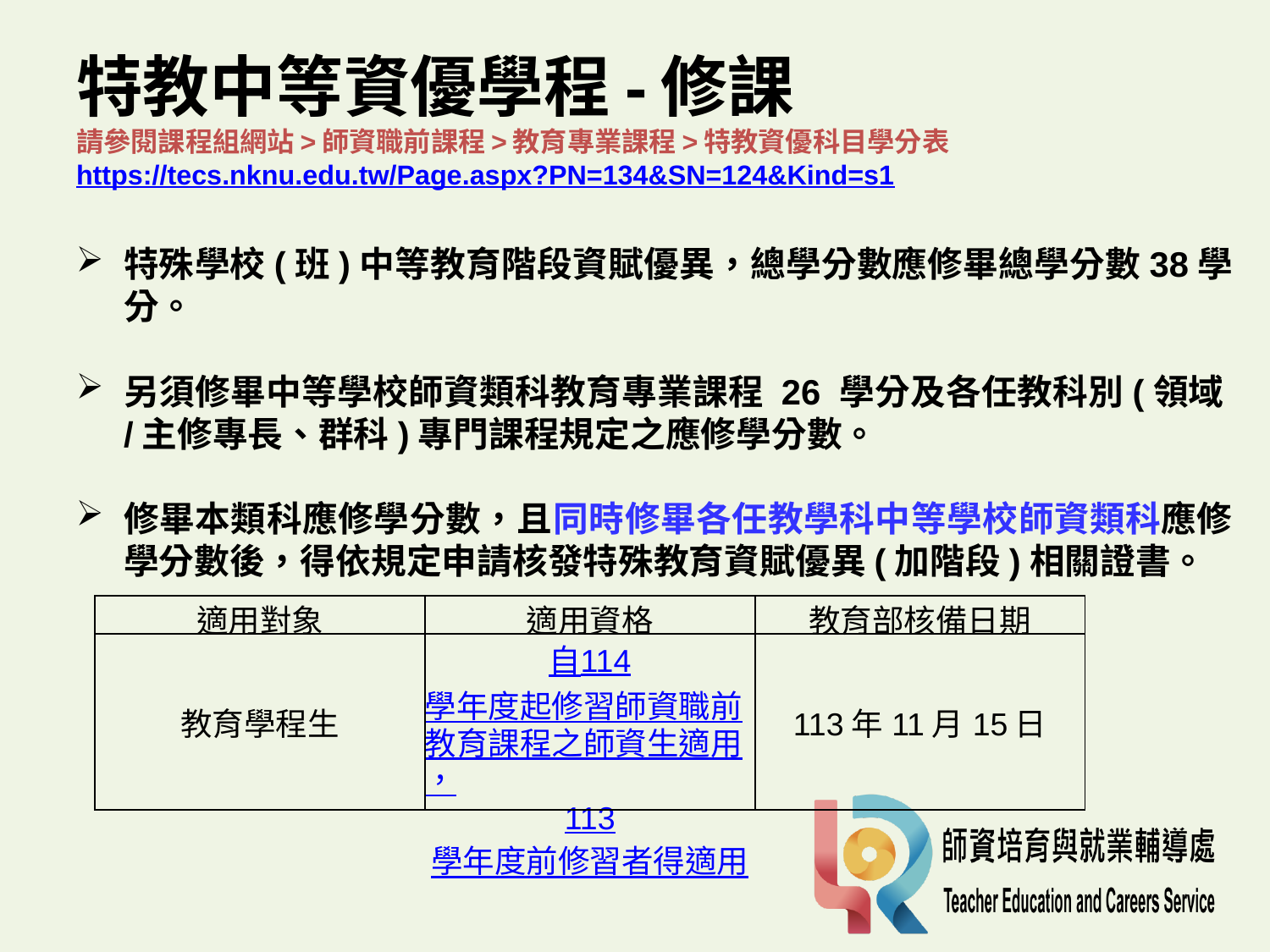

# 特教中等資優學程-修課 請參閱課程組網站>師資職前課程>教育專業課程>特教資優科目學分表 https://tecs.nknu.edu.tw/Page.aspx?PN=134&SN=124&Kind=s1
特殊學校(班)中等教育階段資賦優異，總學分數應修畢總學分數38學分。

另須修畢中等學校師資類科教育專業課程 26 學分及各任教科別(領域/主修專長、群科)專門課程規定之應修學分數。

修畢本類科應修學分數，且同時修畢各任教學科中等學校師資類科應修學分數後，得依規定申請核發特殊教育資賦優異(加階段)相關證書。
| 適用對象 | 適用資格 | 教育部核備日期 |
| --- | --- | --- |
| 教育學程生 | 自114學年度起修習師資職前教育課程之師資生適用，113學年度前修習者得適用 | 113年11月15日 |